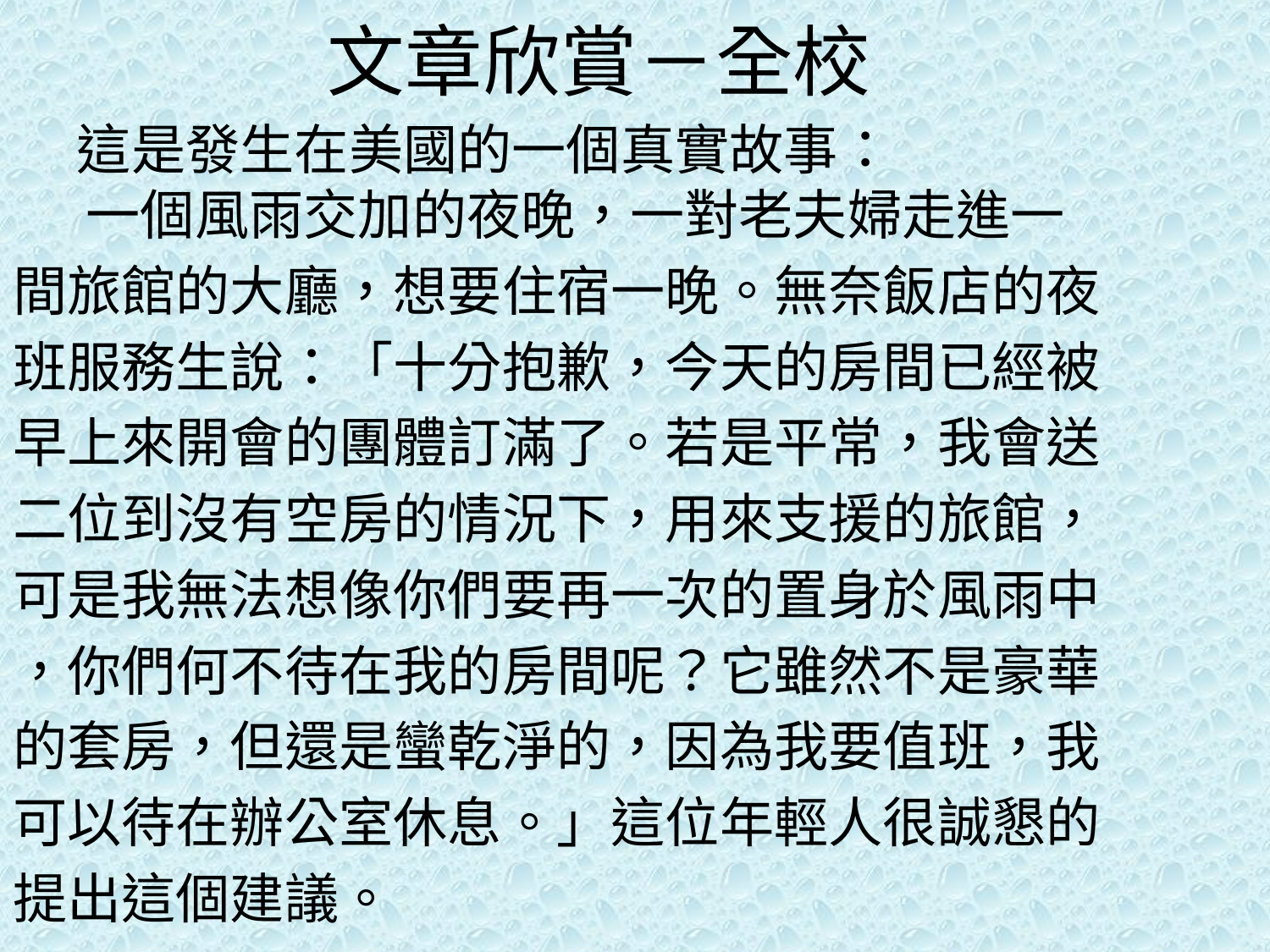

# 文章欣賞－全校
     這是發生在美國的一個真實故事：
      一個風雨交加的夜晚，一對老夫婦走進一
間旅館的大廳，想要住宿一晚。無奈飯店的夜
班服務生說：「十分抱歉，今天的房間已經被
早上來開會的團體訂滿了。若是平常，我會送
二位到沒有空房的情況下，用來支援的旅館，
可是我無法想像你們要再一次的置身於風雨中
，你們何不待在我的房間呢？它雖然不是豪華
的套房，但還是蠻乾淨的，因為我要值班，我
可以待在辦公室休息。」這位年輕人很誠懇的
提出這個建議。